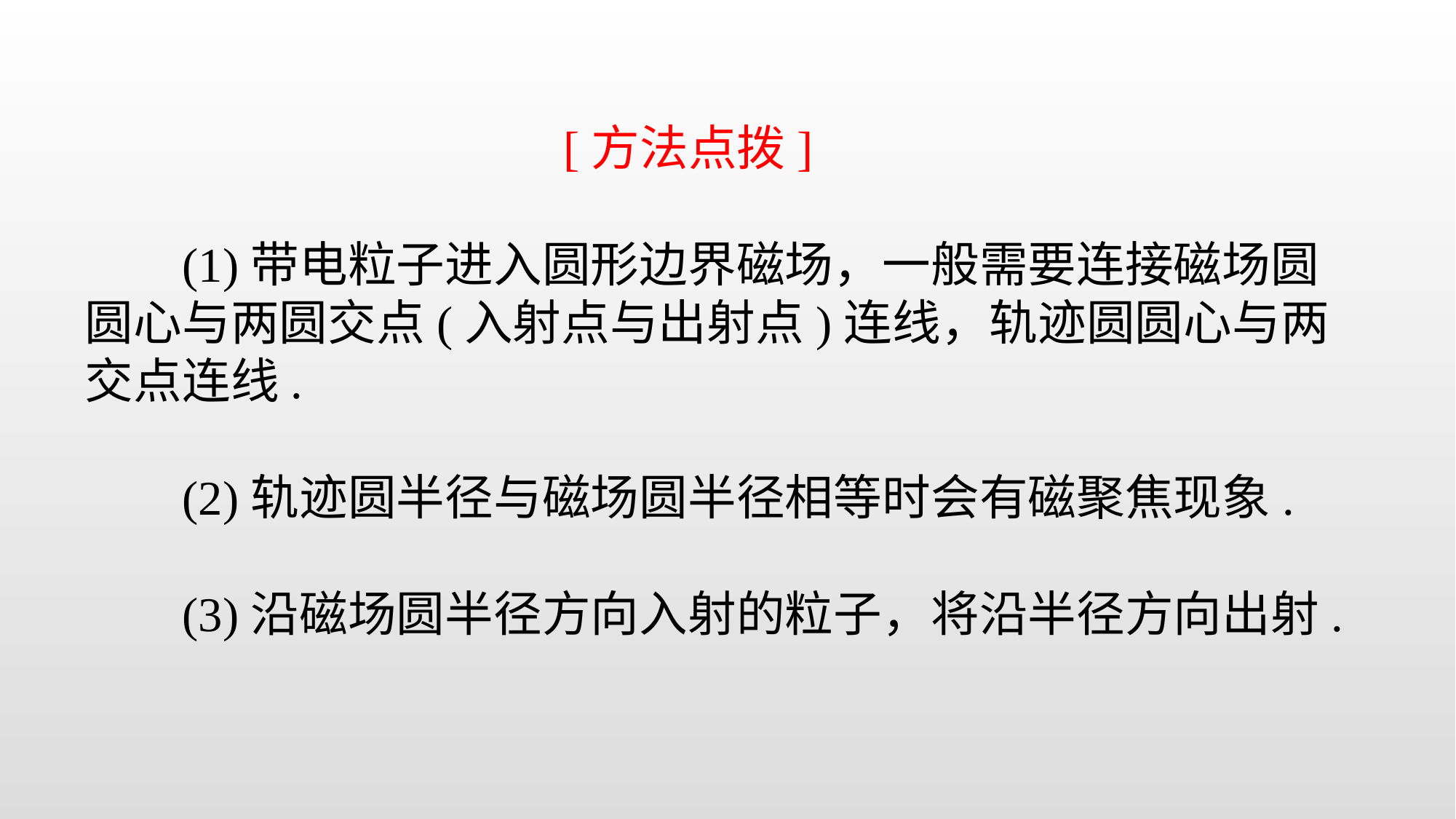

[方法点拨]

        (1)带电粒子进入圆形边界磁场，一般需要连接磁场圆圆心与两圆交点(入射点与出射点)连线，轨迹圆圆心与两交点连线.

        (2)轨迹圆半径与磁场圆半径相等时会有磁聚焦现象.

        (3)沿磁场圆半径方向入射的粒子，将沿半径方向出射.